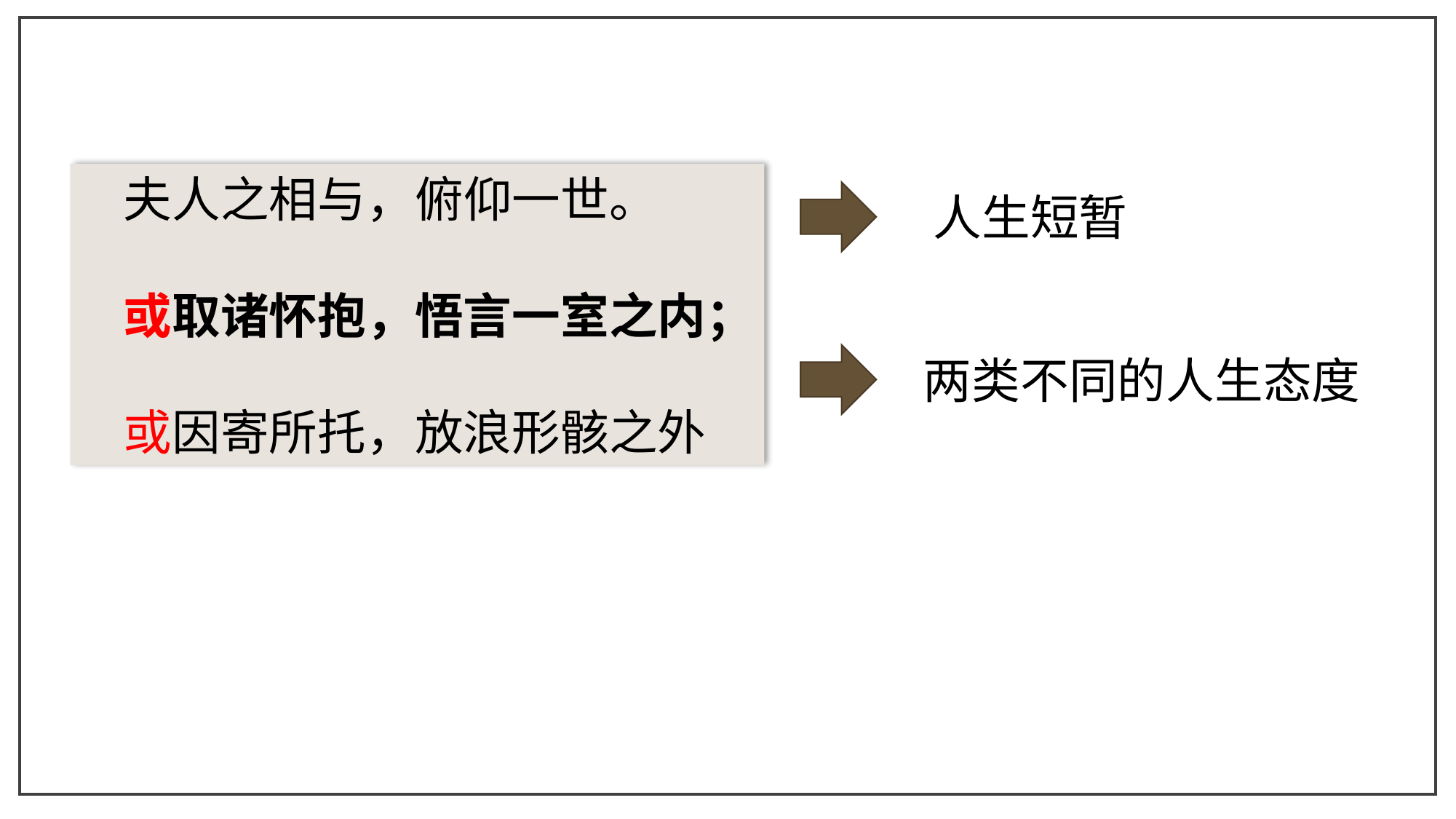

夫人之相与，俯仰一世。

或取诸怀抱，悟言一室之内；

或因寄所托，放浪形骸之外
人生短暂

两类不同的人生态度